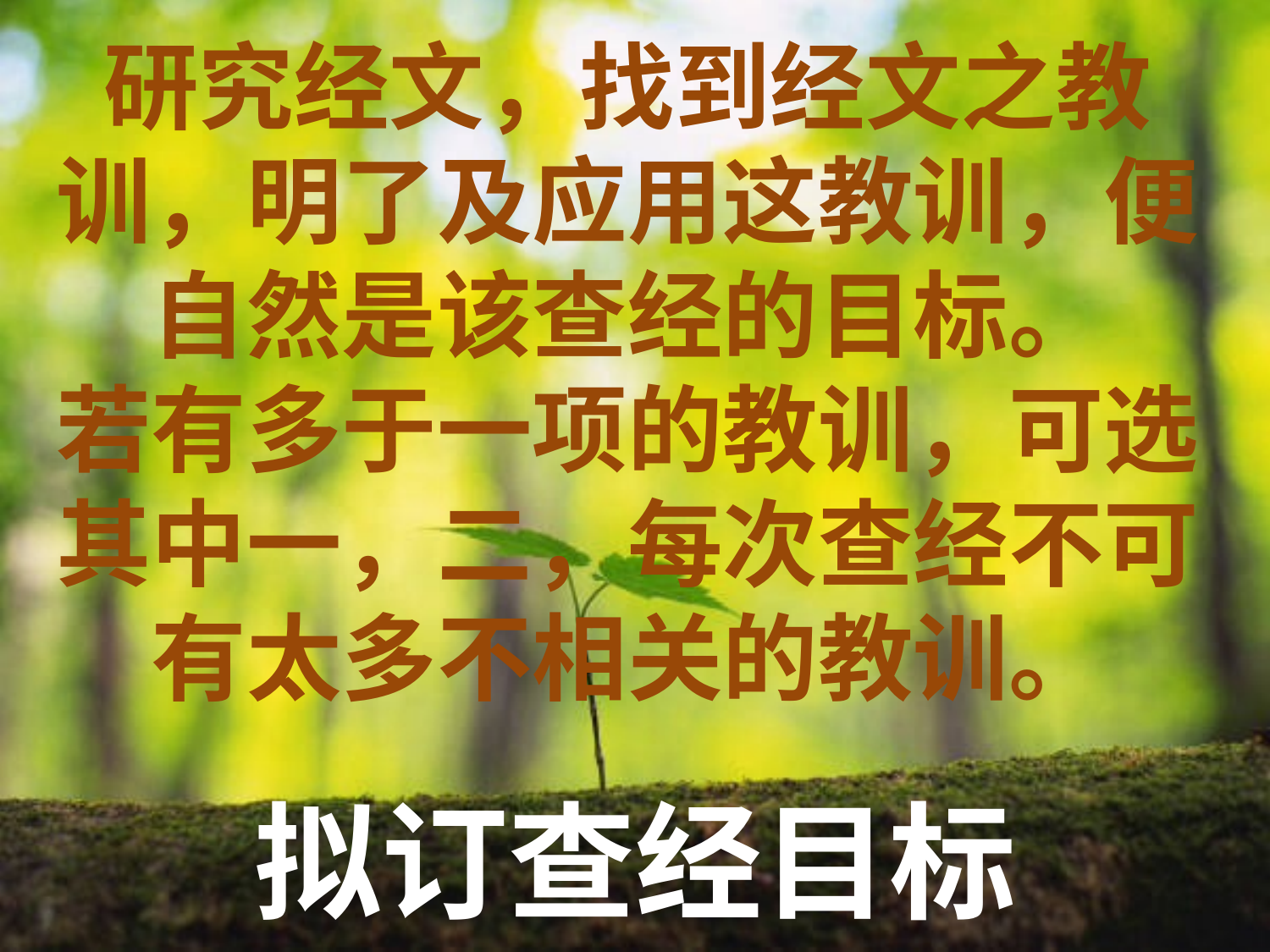

研究经文，找到经文之教训，明了及应用这教训，便自然是该查经的目标。
若有多于一项的教训，可选其中一，二，每次查经不可有太多不相关的教训。
拟订查经目标